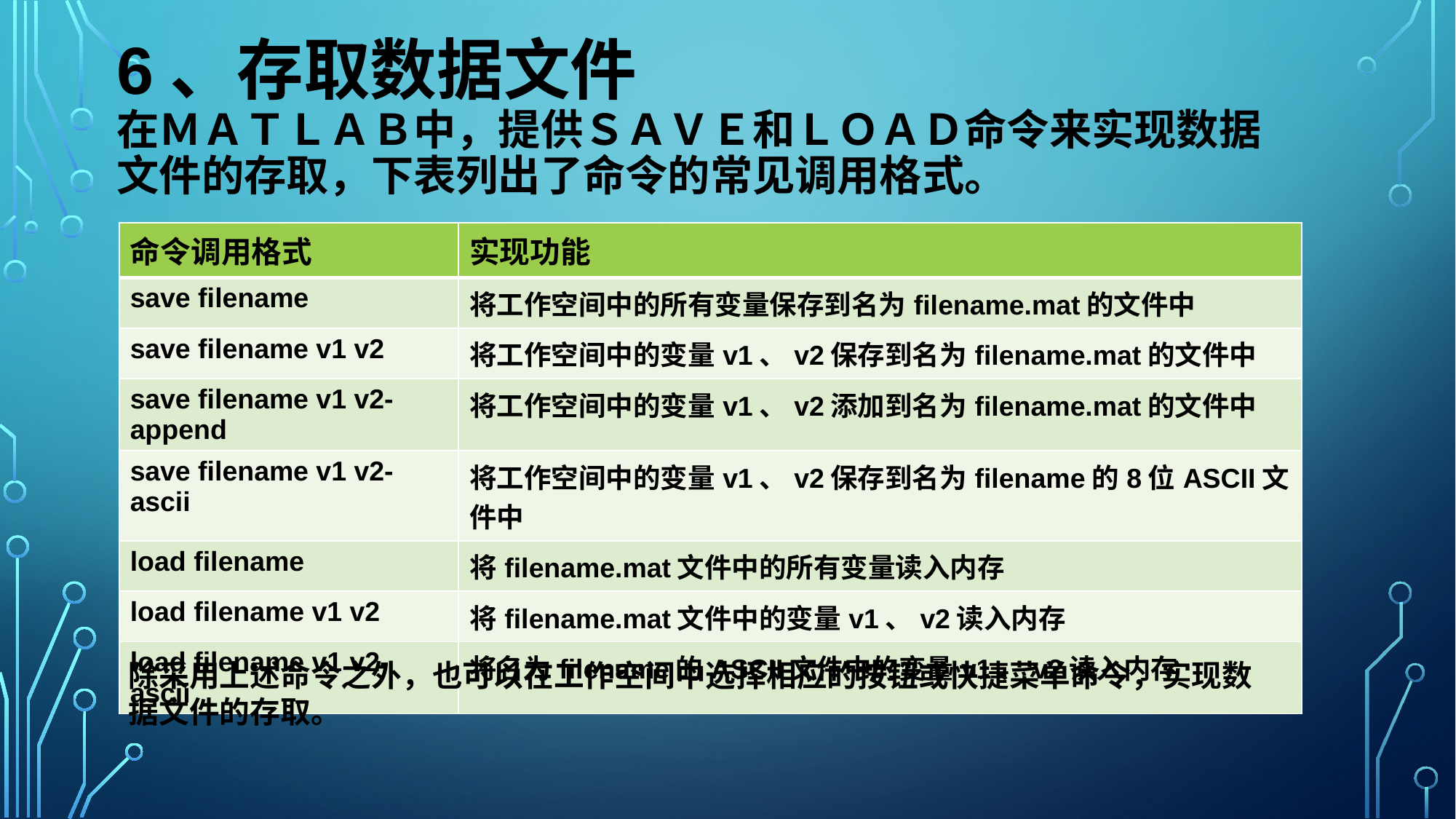

# 6、存取数据文件 在ＭＡＴＬＡＢ中，提供ｓａｖｅ和ｌｏａｄ命令来实现数据文件的存取，下表列出了命令的常见调用格式。
| 命令调用格式 | 实现功能 |
| --- | --- |
| save filename | 将工作空间中的所有变量保存到名为filename.mat的文件中 |
| save filename v1 v2 | 将工作空间中的变量v1、v2保存到名为filename.mat的文件中 |
| save filename v1 v2-append | 将工作空间中的变量v1、v2添加到名为filename.mat的文件中 |
| save filename v1 v2-ascii | 将工作空间中的变量v1、v2保存到名为filename的8位ASCII文件中 |
| load filename | 将filename.mat文件中的所有变量读入内存 |
| load filename v1 v2 | 将filename.mat文件中的变量v1、v2读入内存 |
| load filename v1 v2-ascii | 将名为filename的ASCII文件中的变量v1、v2读入内存 |
除采用上述命令之外，也可以在工作空间中选择相应的按钮或快捷菜单命令，实现数据文件的存取。